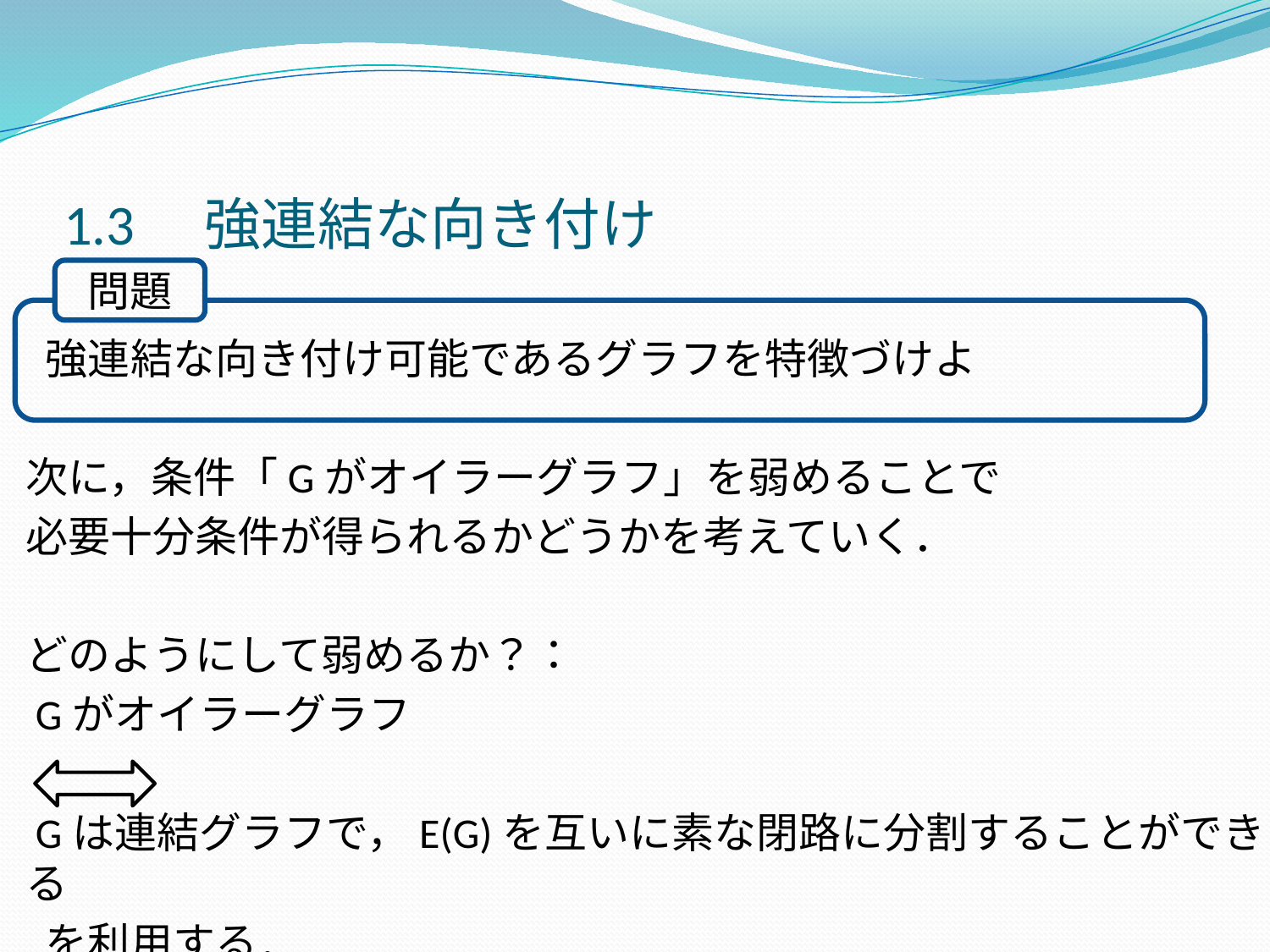

# 1.3　強連結な向き付け
問題

 強連結な向き付け可能であるグラフを特徴づけよ

次に，条件「Gがオイラーグラフ」を弱めることで
必要十分条件が得られるかどうかを考えていく．

どのようにして弱めるか？：
 Gがオイラーグラフ

 Gは連結グラフで，E(G)を互いに素な閉路に分割することができる
 を利用する．